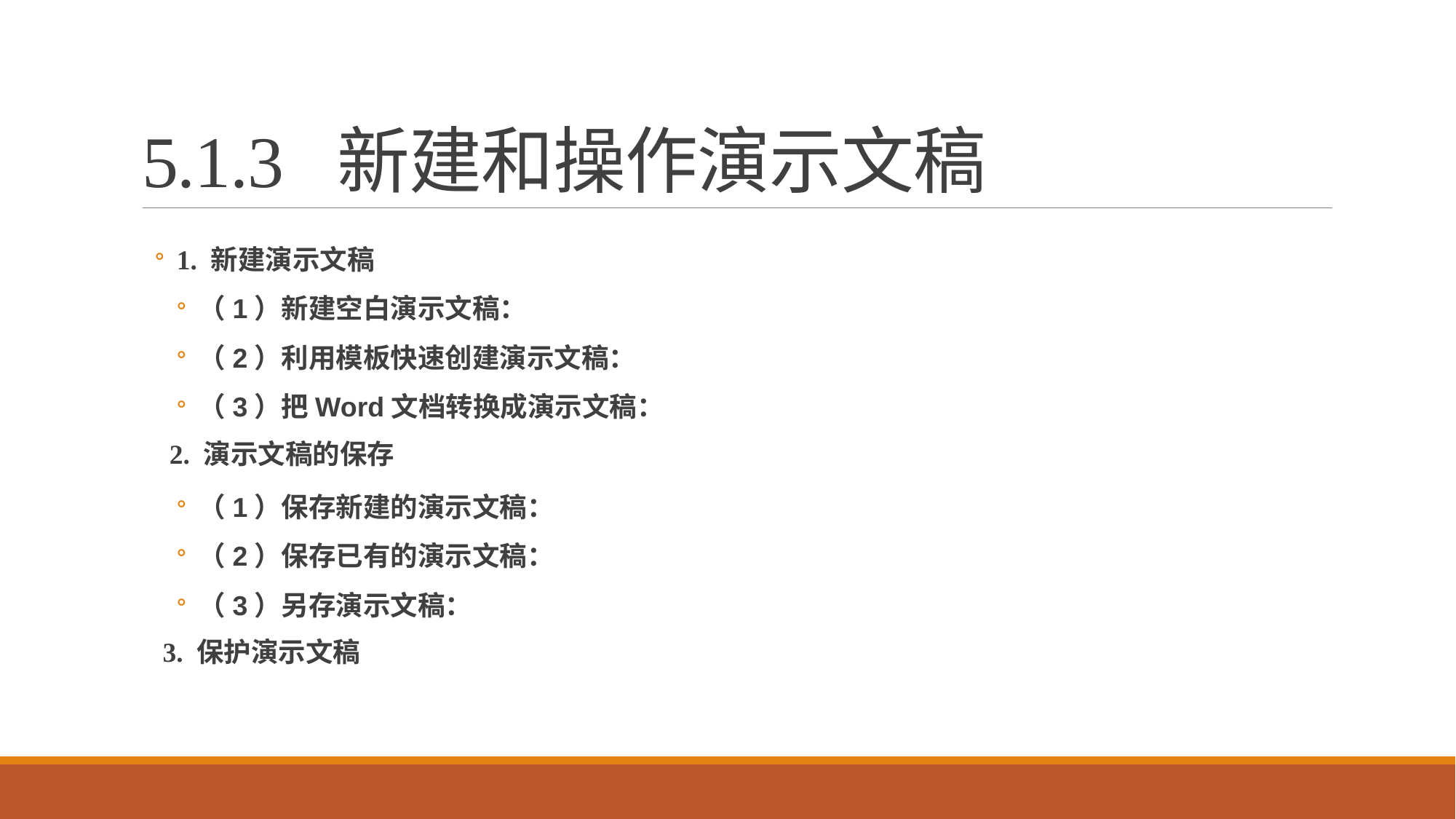

# 5.1.3  新建和操作演示文稿
1. 新建演示文稿
（1）新建空白演示文稿：
（2）利用模板快速创建演示文稿：
（3）把Word文档转换成演示文稿：
    2. 演示文稿的保存
（1）保存新建的演示文稿：
（2）保存已有的演示文稿：
（3）另存演示文稿：
   3. 保护演示文稿